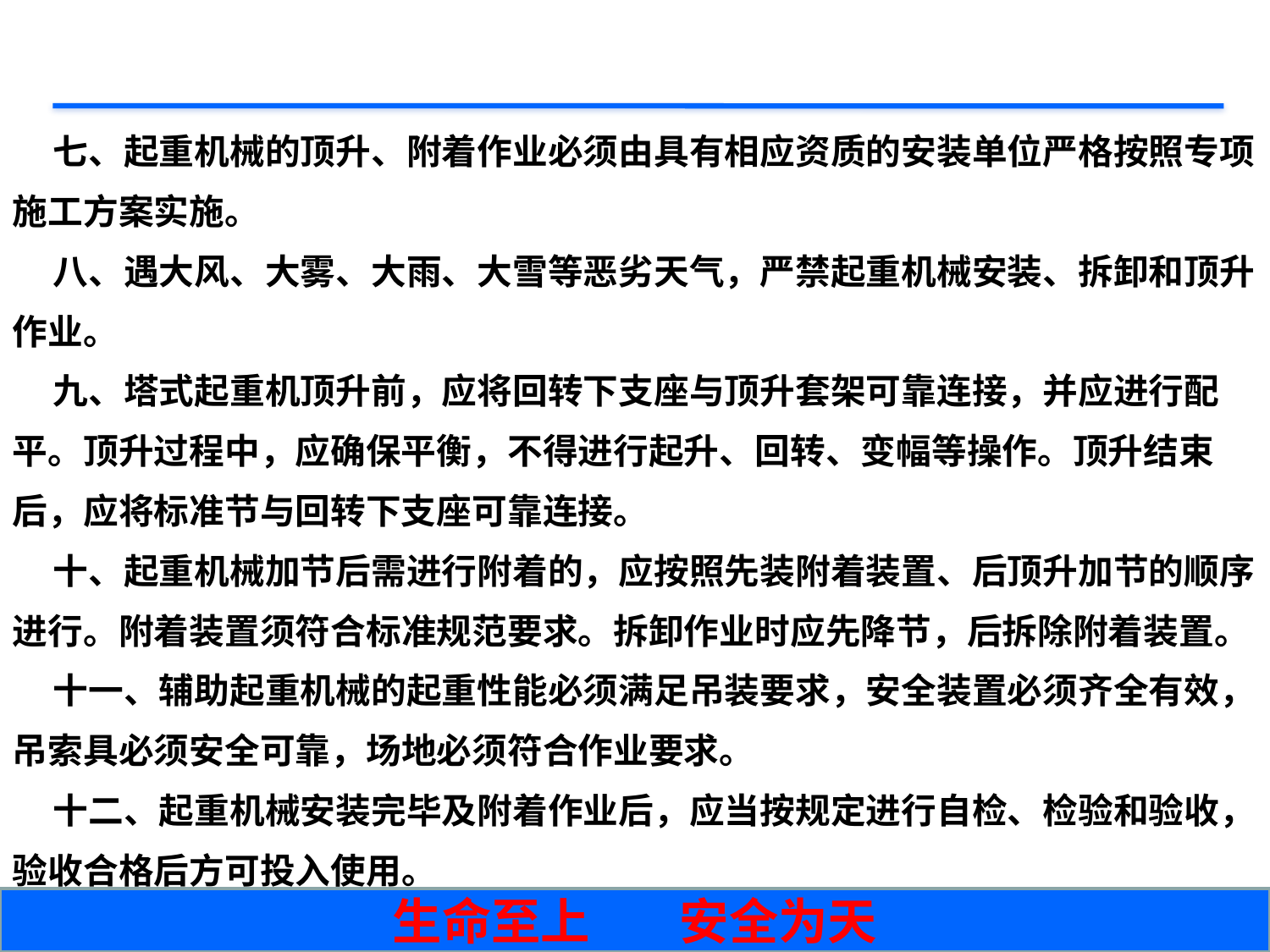

七、起重机械的顶升、附着作业必须由具有相应资质的安装单位严格按照专项施工方案实施。
    八、遇大风、大雾、大雨、大雪等恶劣天气，严禁起重机械安装、拆卸和顶升作业。
    九、塔式起重机顶升前，应将回转下支座与顶升套架可靠连接，并应进行配平。顶升过程中，应确保平衡，不得进行起升、回转、变幅等操作。顶升结束后，应将标准节与回转下支座可靠连接。
    十、起重机械加节后需进行附着的，应按照先装附着装置、后顶升加节的顺序进行。附着装置须符合标准规范要求。拆卸作业时应先降节，后拆除附着装置。
    十一、辅助起重机械的起重性能必须满足吊装要求，安全装置必须齐全有效，吊索具必须安全可靠，场地必须符合作业要求。
    十二、起重机械安装完毕及附着作业后，应当按规定进行自检、检验和验收，验收合格后方可投入使用。